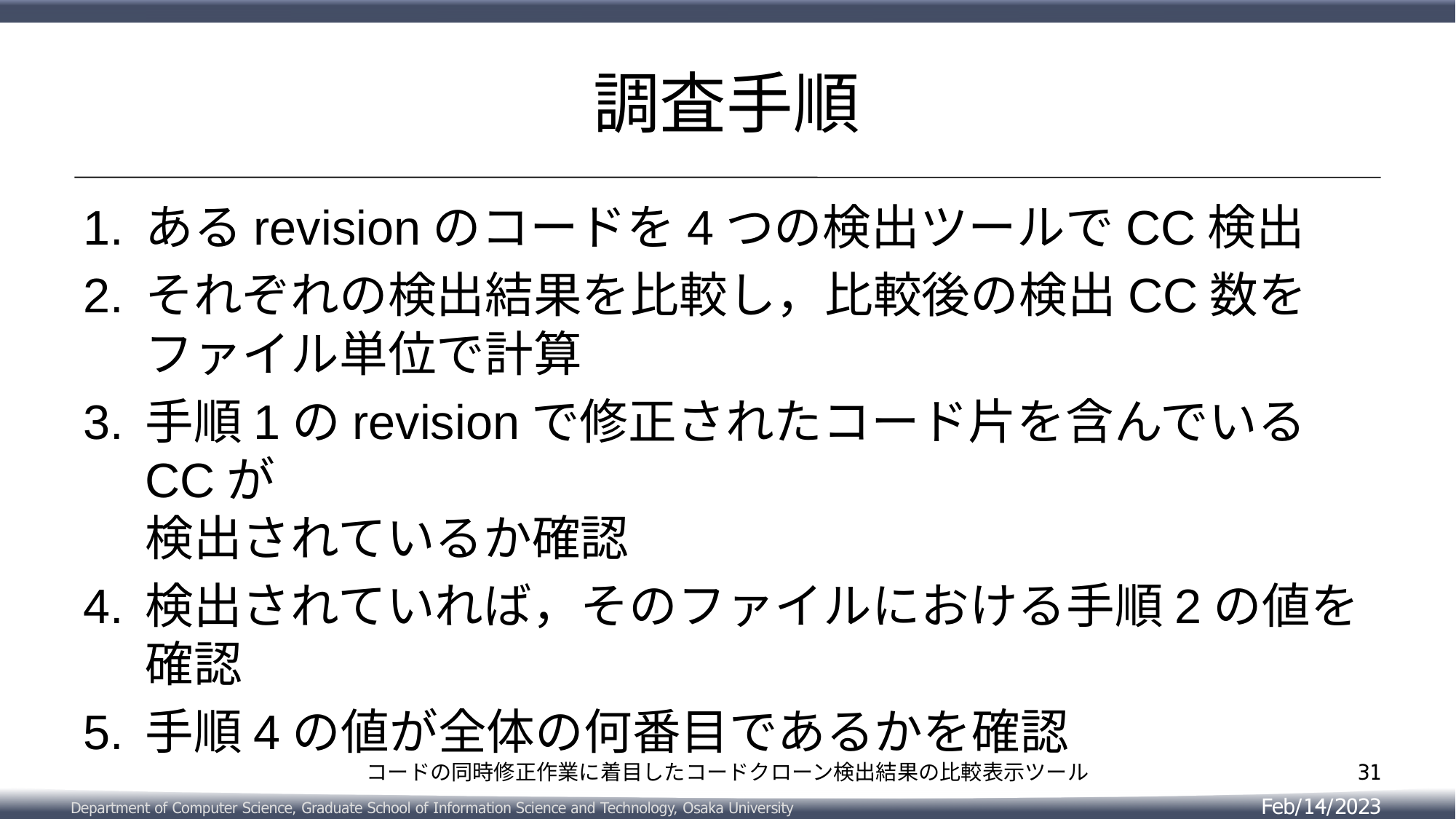

# 調査手順
あるrevisionのコードを4つの検出ツールでCC検出
それぞれの検出結果を比較し，比較後の検出CC数を
ファイル単位で計算
手順1のrevisionで修正されたコード片を含んでいるCCが
検出されているか確認
検出されていれば，そのファイルにおける手順2の値を確認
手順4の値が全体の何番目であるかを確認
31
コードの同時修正作業に着目したコードクローン検出結果の比較表示ツール
Feb/14/2023